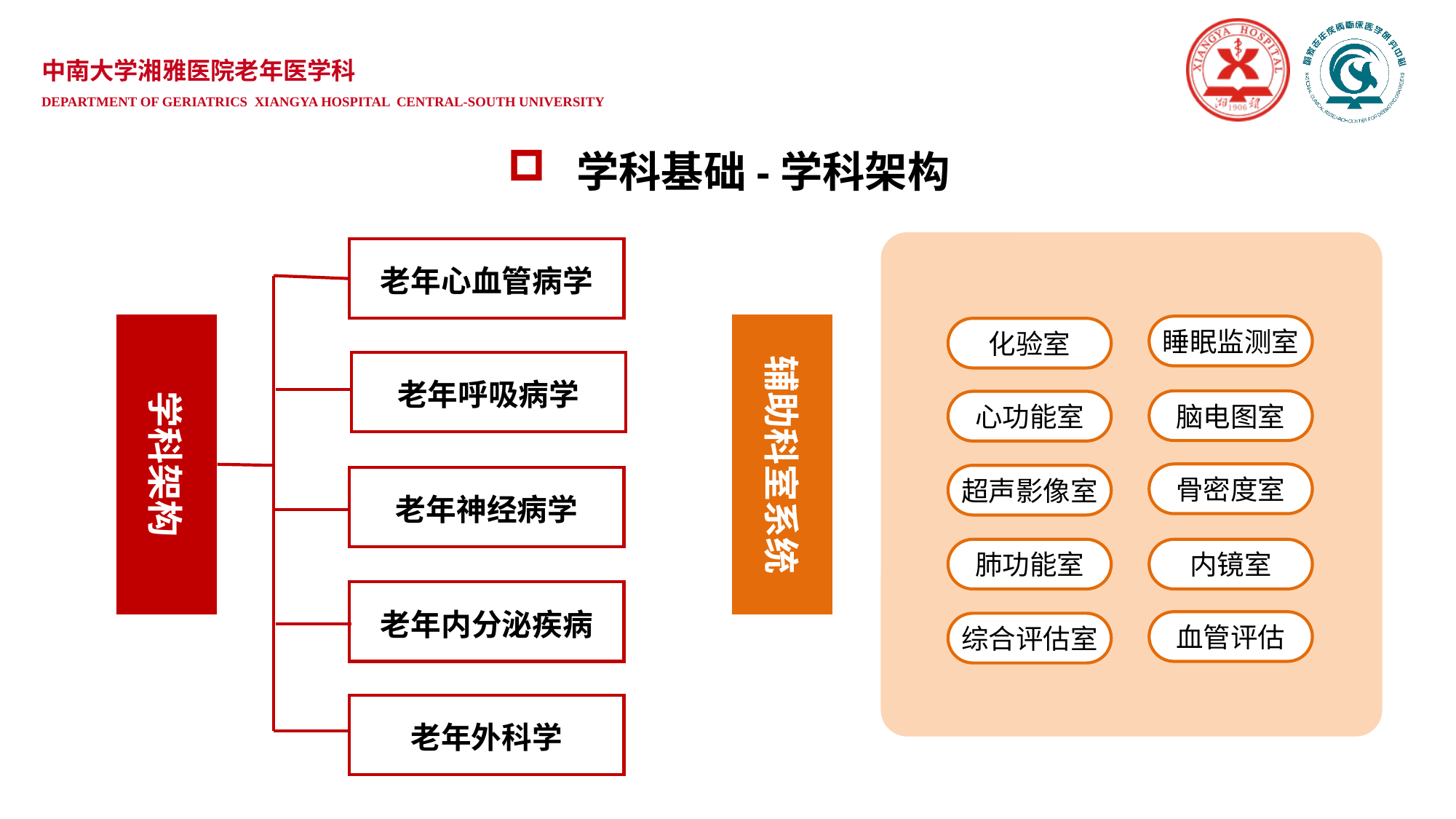

# 学科基础-学科架构

老年心血管病学
学科架构
辅助科室系统
睡眠监测室
化验室
老年呼吸病学
脑电图室
心功能室
骨密度室
超声影像室
老年神经病学
肺功能室
内镜室
老年内分泌疾病
血管评估
综合评估室
老年外科学